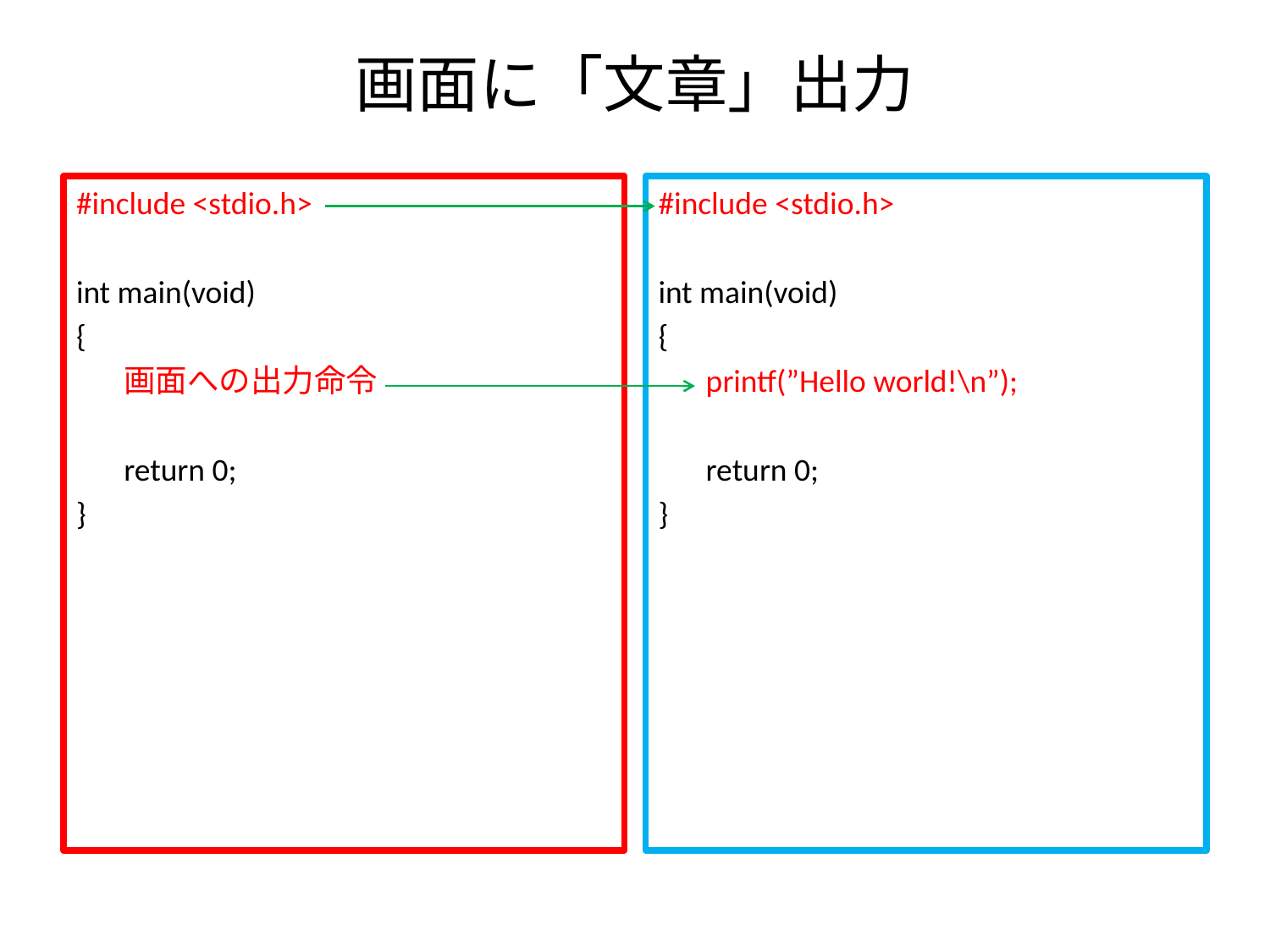

# 画面に「文章」出力
#include <stdio.h>

int main(void)
{
	画面への出力命令

	return 0;
}
#include <stdio.h>

int main(void)
{
	printf(”Hello world!\n”);

	return 0;
}